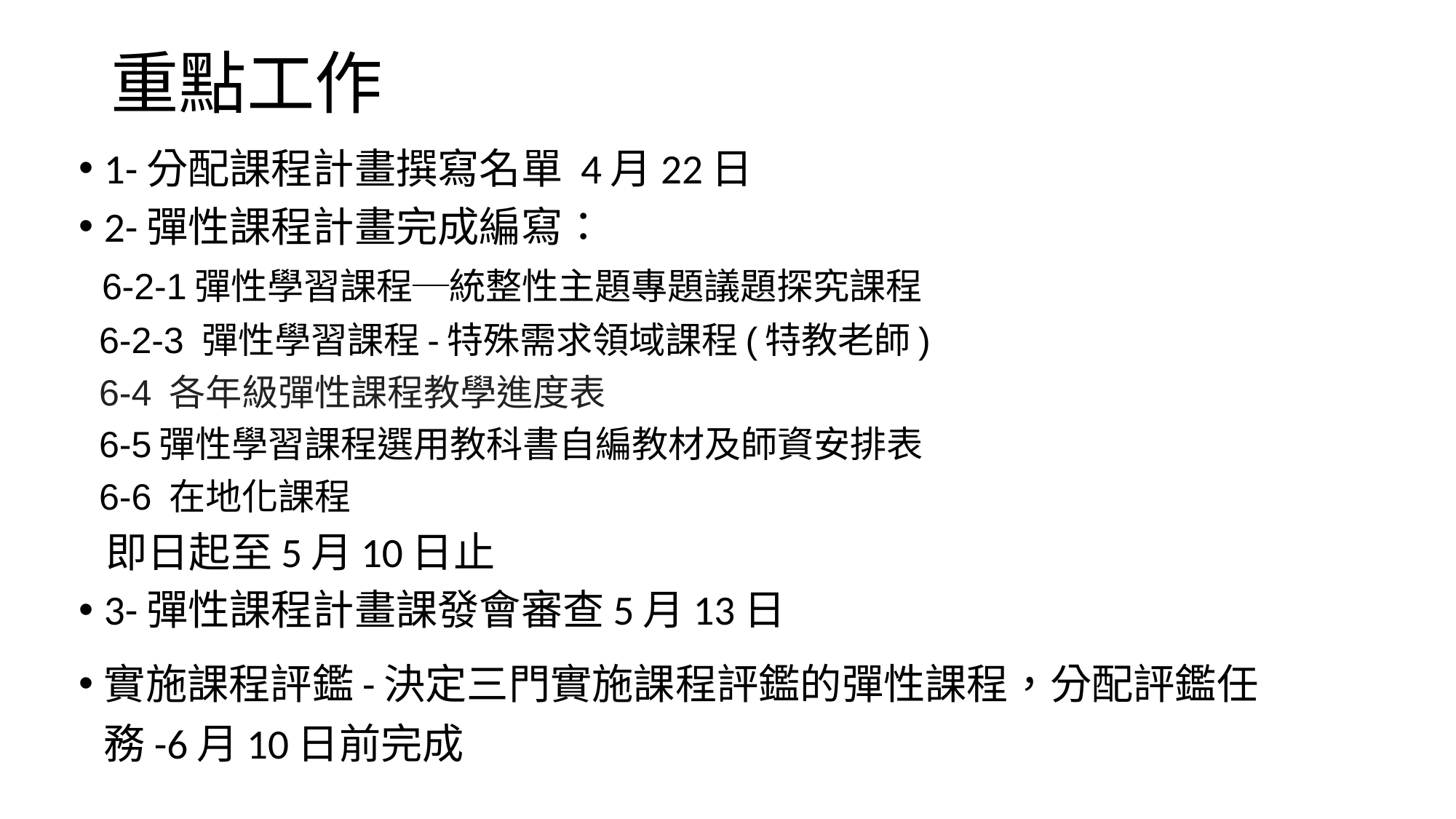

# 重點工作
1-分配課程計畫撰寫名單 4月22日
2-彈性課程計畫完成編寫：
  6-2-1彈性學習課程─統整性主題專題議題探究課程
  6-2-3 彈性學習課程-特殊需求領域課程(特教老師)
  6-4 各年級彈性課程教學進度表
  6-5彈性學習課程選用教科書自編教材及師資安排表
  6-6 在地化課程
  即日起至5月10日止
3-彈性課程計畫課發會審查5月13日
實施課程評鑑-決定三門實施課程評鑑的彈性課程，分配評鑑任務-6月10日前完成